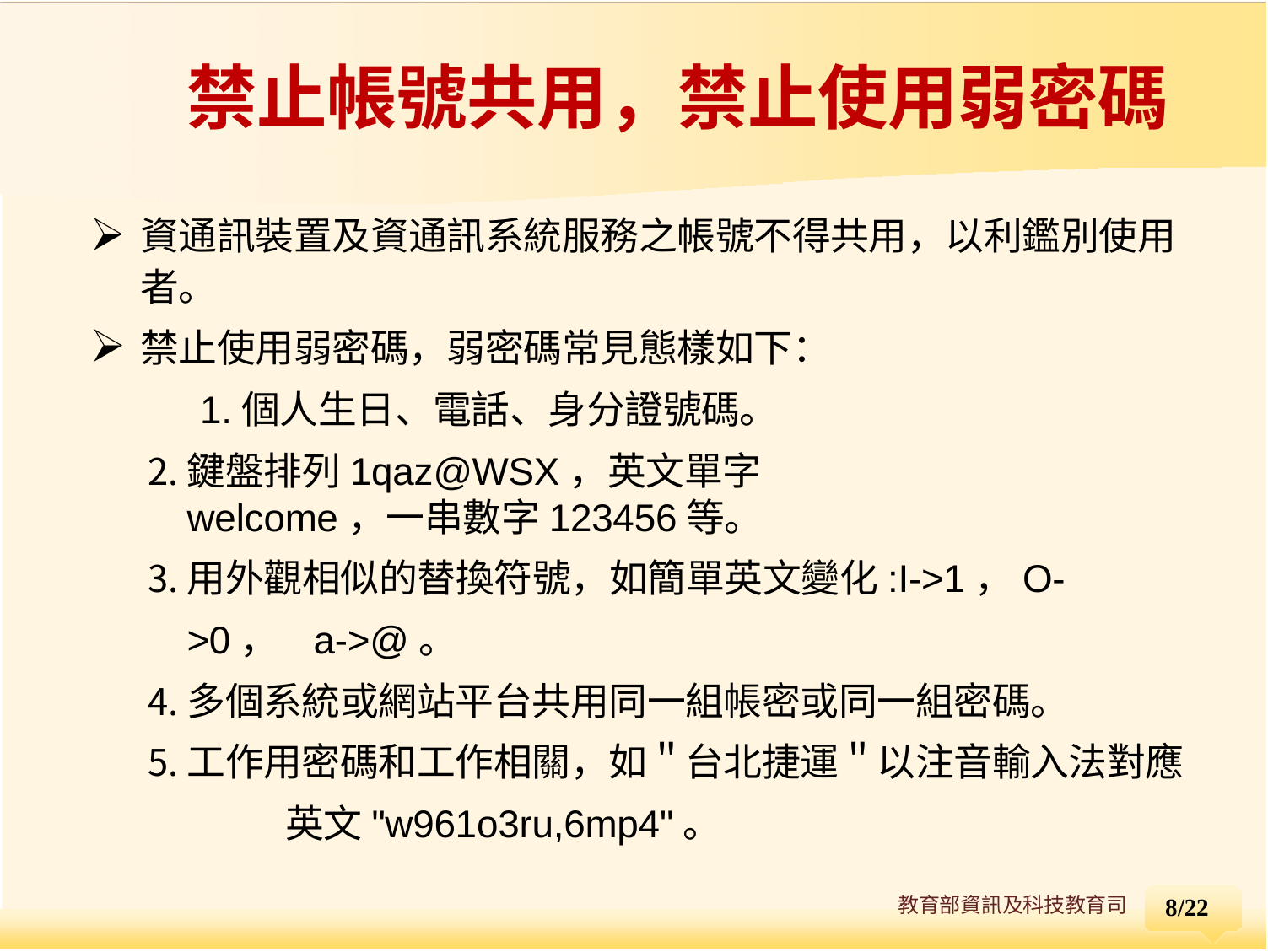

# 禁止帳號共用，禁止使用弱密碼
資通訊裝置及資通訊系統服務之帳號不得共用，以利鑑別使用者。
禁止使用弱密碼，弱密碼常見態樣如下： 	1.個人生日、電話、身分證號碼。
鍵盤排列1qaz@WSX，英文單字welcome，一串數字123456等。
用外觀相似的替換符號，如簡單英文變化:I->1，O->0， 	a->@。
多個系統或網站平台共用同一組帳密或同一組密碼。
工作用密碼和工作相關，如＂台北捷運＂以注音輸入法對應	英文"w961o3ru,6mp4"。
8/22
教育部資訊及科技教育司